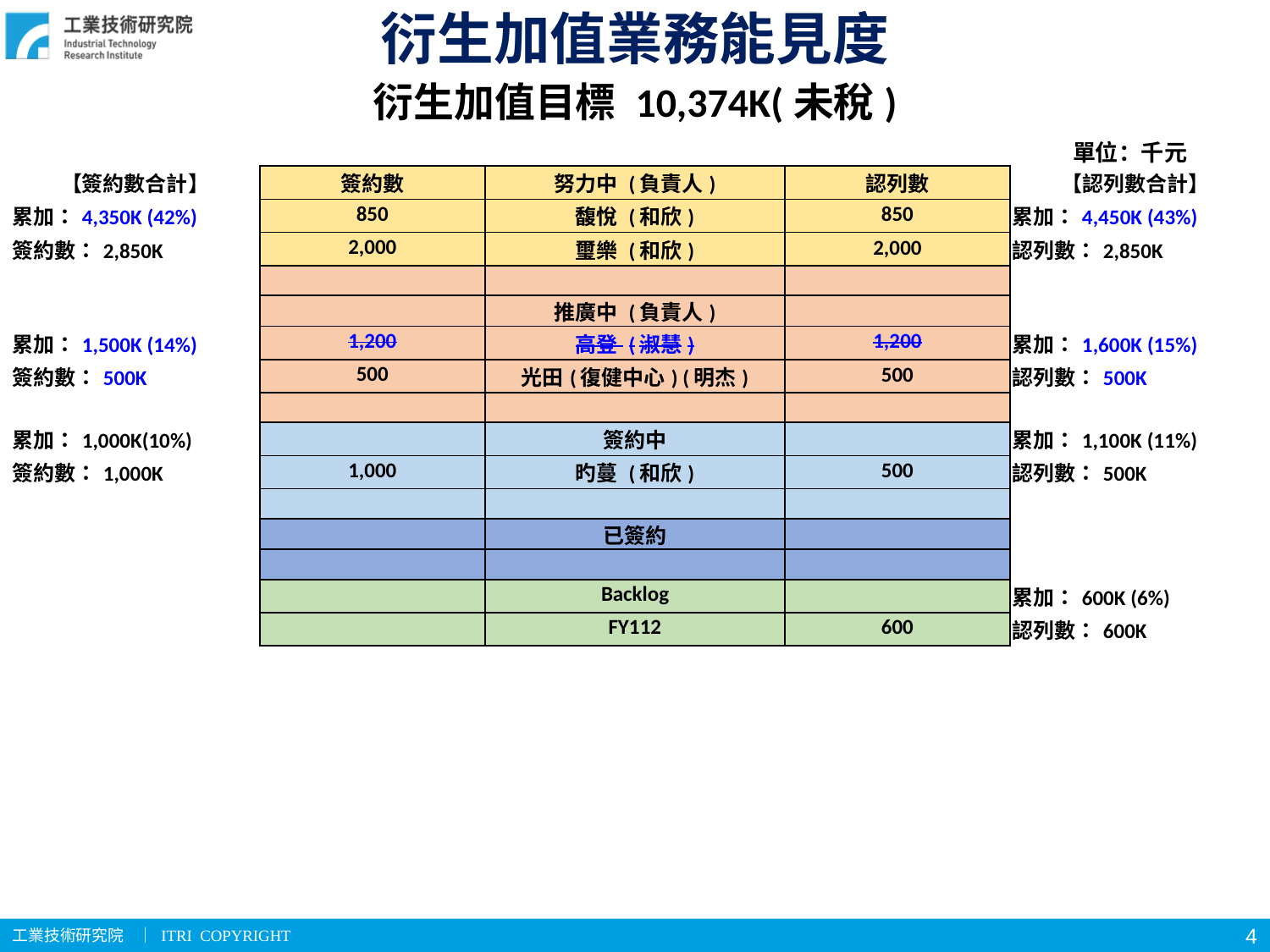

衍生加值業務能見度
衍生加值目標 10,374K(未稅)
單位：千元
| 【簽約數合計】 | 簽約數 | 努力中 (負責人) | 認列數 | 【認列數合計】 |
| --- | --- | --- | --- | --- |
| 累加：4,350K (42%) | 850 | 馥悅 (和欣) | 850 | 累加：4,450K (43%) |
| 簽約數：2,850K | 2,000 | 璽樂 (和欣) | 2,000 | 認列數：2,850K |
|  |  |  |  |  |
|  |  | 推廣中 (負責人) |  |  |
| 累加：1,500K (14%) | 1,200 | 高登 (淑慧) | 1,200 | 累加：1,600K (15%) |
| 簽約數：500K | 500 | 光田(復健中心) (明杰) | 500 | 認列數：500K |
|  |  |  |  |  |
| 累加：1,000K(10%) |  | 簽約中 |  | 累加：1,100K (11%) |
| 簽約數：1,000K | 1,000 | 旳蔓 (和欣) | 500 | 認列數：500K |
|  |  |  |  |  |
|  |  | 已簽約 |  |  |
|  |  |  |  |  |
|  |  | Backlog |  | 累加：600K (6%) |
|  |  | FY112 | 600 | 認列數：600K |